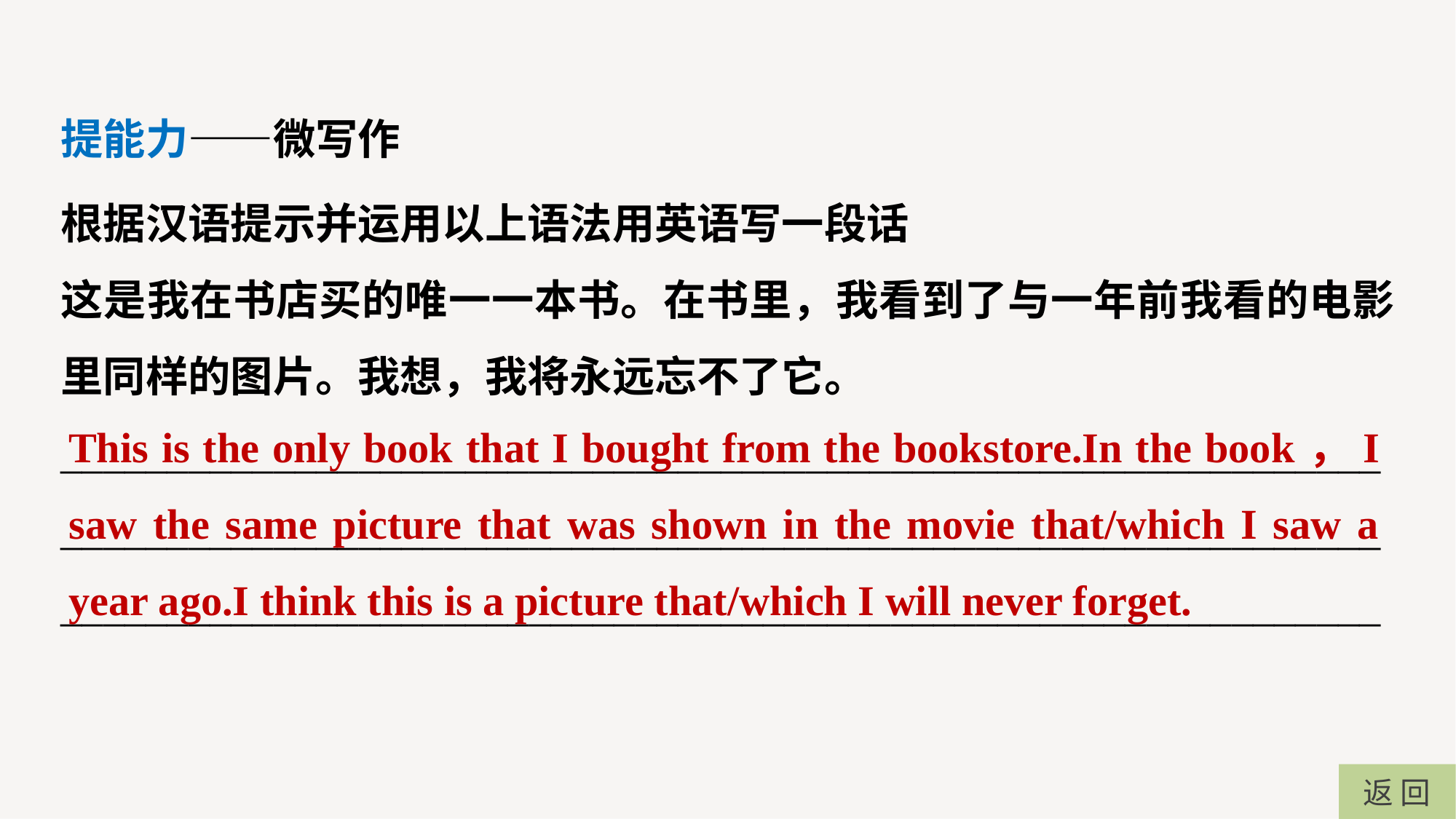

提能力——微写作
根据汉语提示并运用以上语法用英语写一段话
这是我在书店买的唯一一本书。在书里，我看到了与一年前我看的电影里同样的图片。我想，我将永远忘不了它。
__________________________________________________________________________________________________________________________________________________________________________________________
This is the only book that I bought from the bookstore.In the book，I saw the same picture that was shown in the movie that/which I saw a year ago.I think this is a picture that/which I will never forget.
返 回